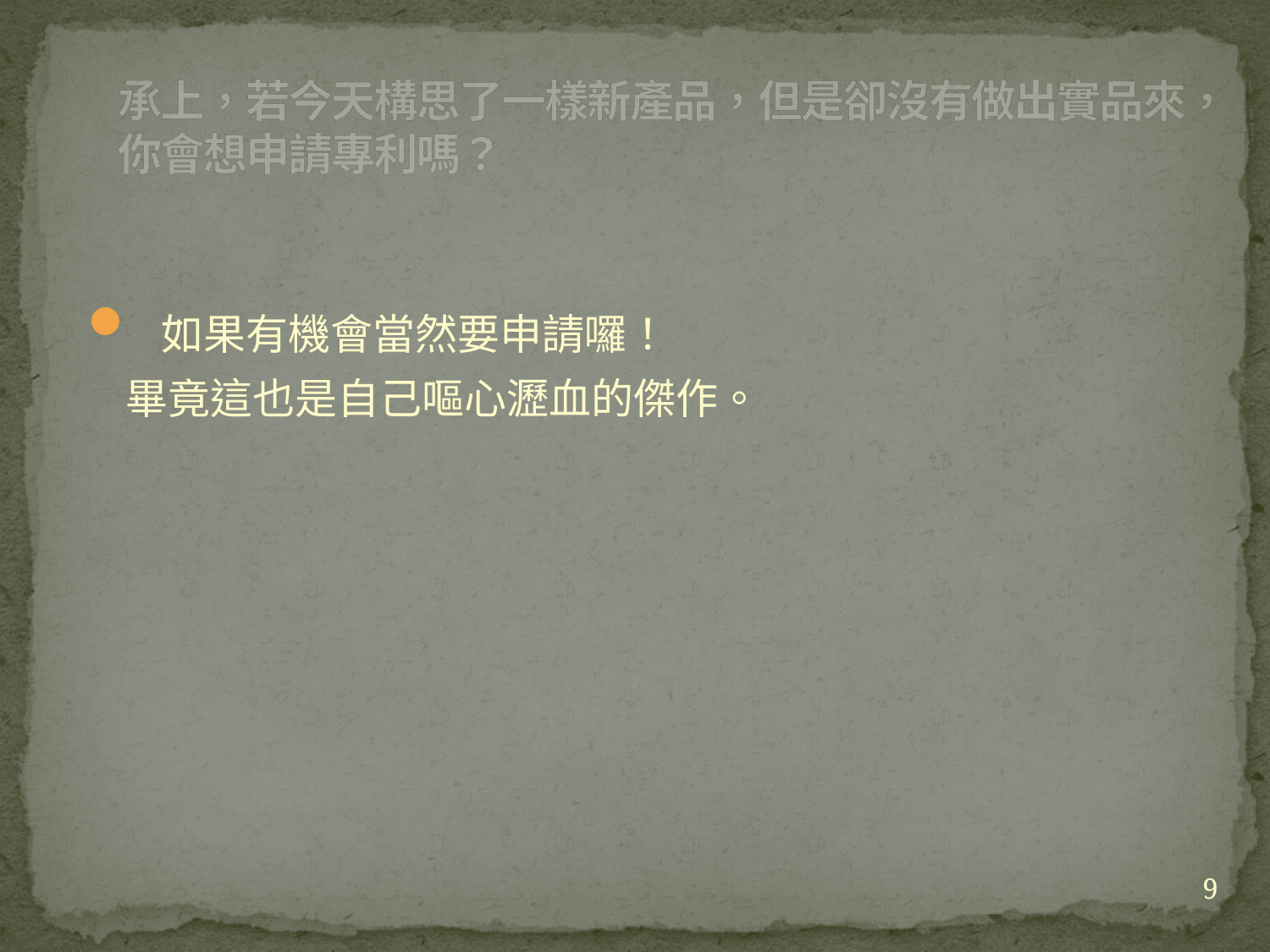

# 承上，若今天構思了一樣新產品，但是卻沒有做出實品來，你會想申請專利嗎？
 如果有機會當然要申請囉！
	畢竟這也是自己嘔心瀝血的傑作。
9